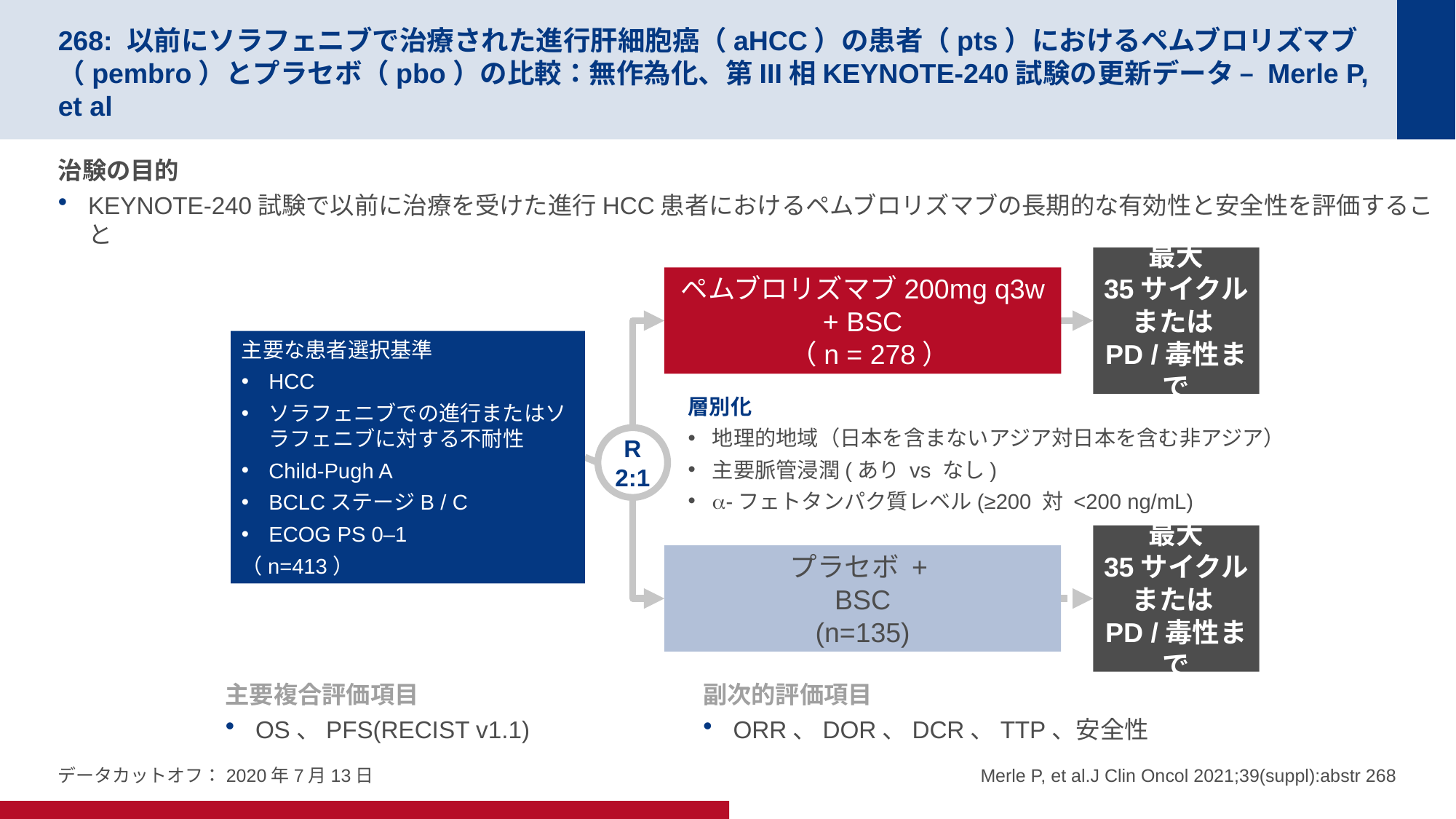

# 268: 以前にソラフェニブで治療された進行肝細胞癌（aHCC）の患者（pts）におけるペムブロリズマブ（pembro）とプラセボ（pbo）の比較：無作為化、第III相KEYNOTE-240試験の更新データ – Merle P, et al
治験の目的
KEYNOTE-240試験で以前に治療を受けた進行HCC患者におけるペムブロリズマブの長期的な有効性と安全性を評価すること
最大
35サイクルまたはPD /毒性まで
ペムブロリズマブ200mg q3w + BSC
 （n = 278）
主要な患者選択基準
HCC
ソラフェニブでの進行またはソラフェニブに対する不耐性
Child-Pugh A
BCLCステージB / C
ECOG PS 0–1
（n=413）
層別化
地理的地域（日本を含まないアジア対日本を含む非アジア）
主要脈管浸潤(あり vs なし)
α-フェトタンパク質レベル(≥200 対 <200 ng/mL)
R
2:1
最大
35サイクルまたはPD /毒性まで
プラセボ +
BSC
(n=135)
主要複合評価項目
OS、PFS(RECIST v1.1)

副次的評価項目
ORR、DOR、DCR、TTP、安全性
データカットオフ：2020年7月13日
Merle P, et al.J Clin Oncol 2021;39(suppl):abstr 268